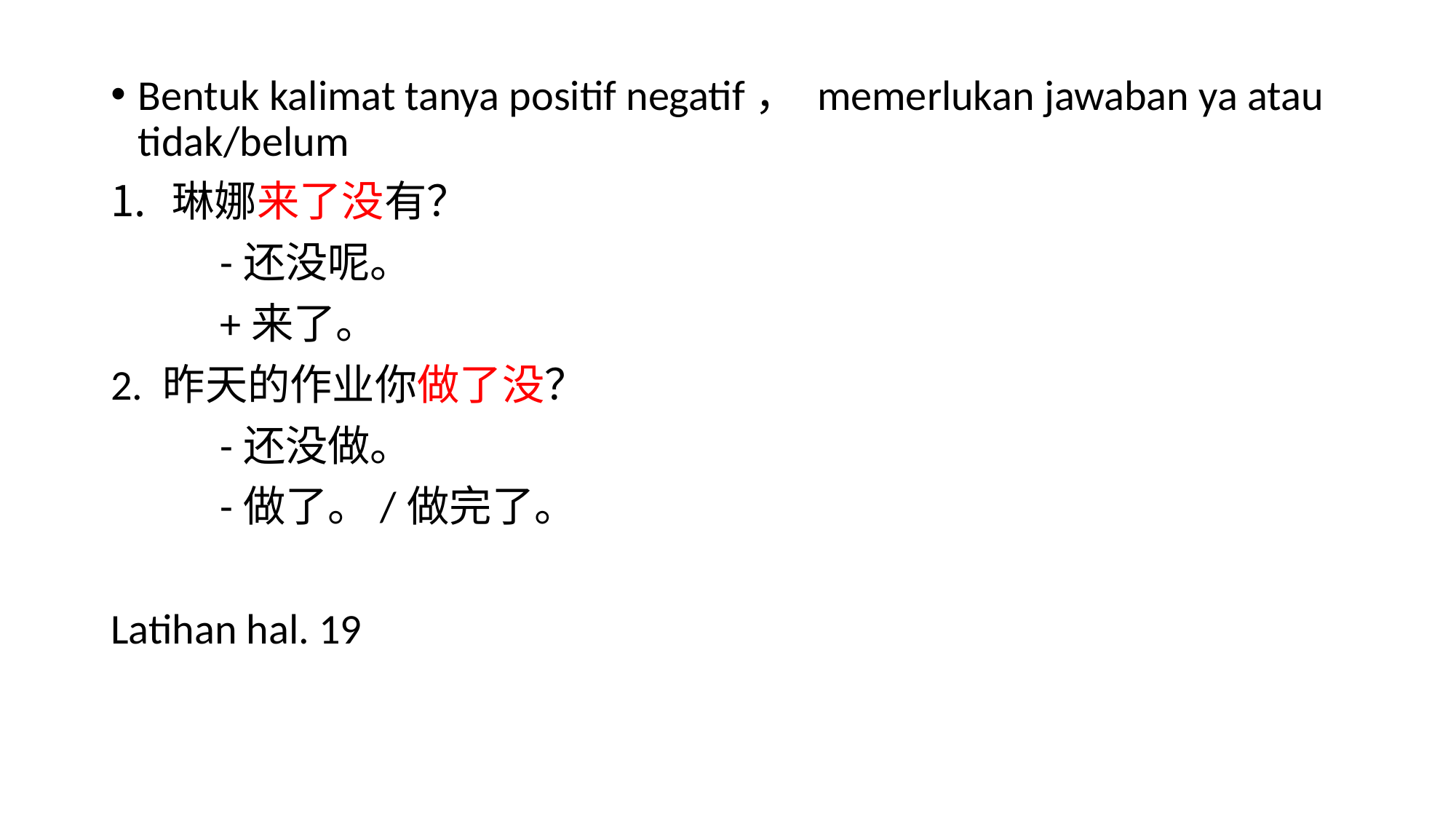

Bentuk kalimat tanya positif negatif， memerlukan jawaban ya atau tidak/belum
琳娜来了没有？
	-还没呢。
	+来了。
2. 昨天的作业你做了没？
	-还没做。
	-做了。/做完了。

Latihan hal. 19